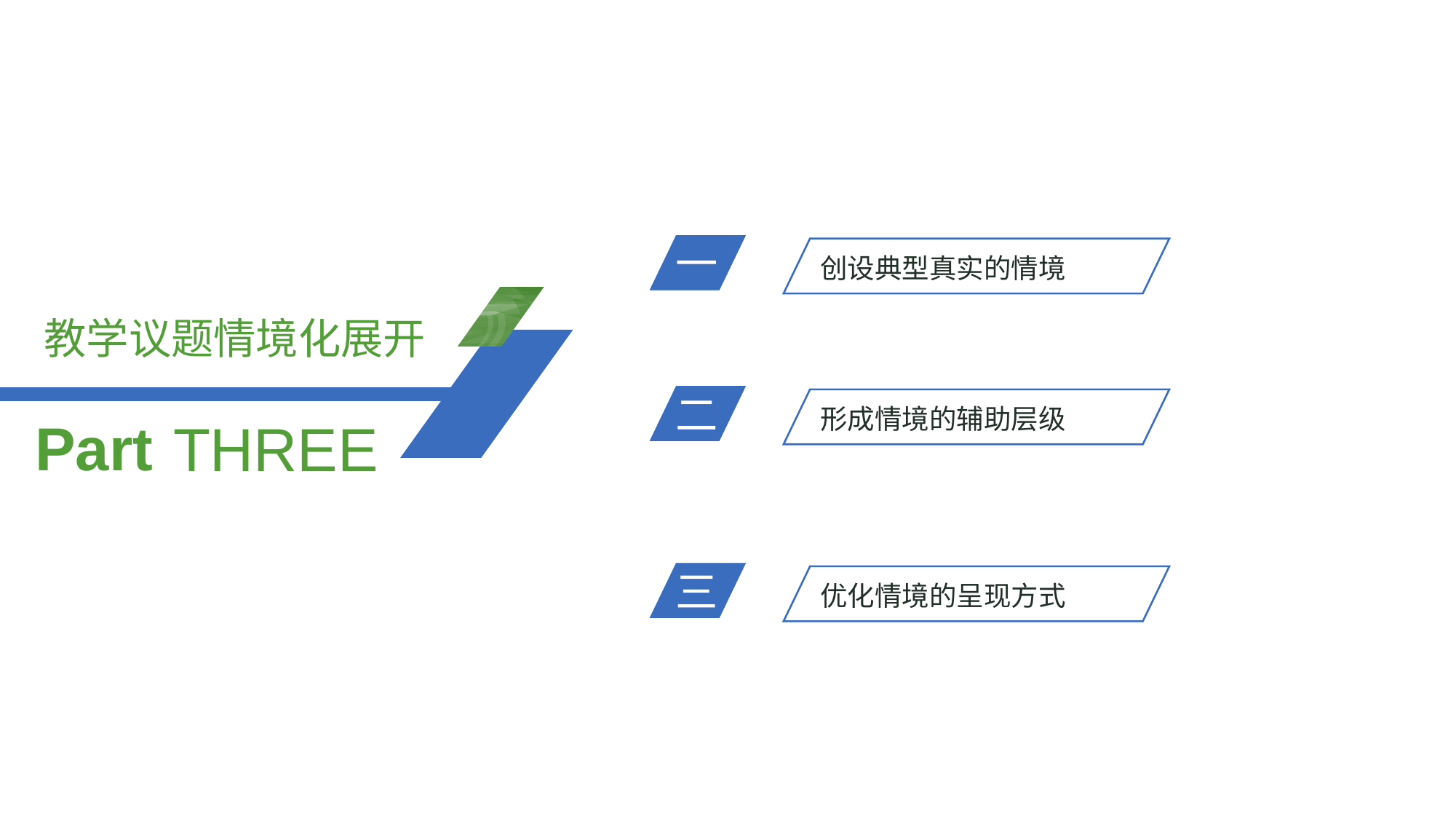

一

01

创设典型真实的情境
教学议题情境化展开
二

01

形成情境的辅助层级
THREE
三

01

优化情境的呈现方式